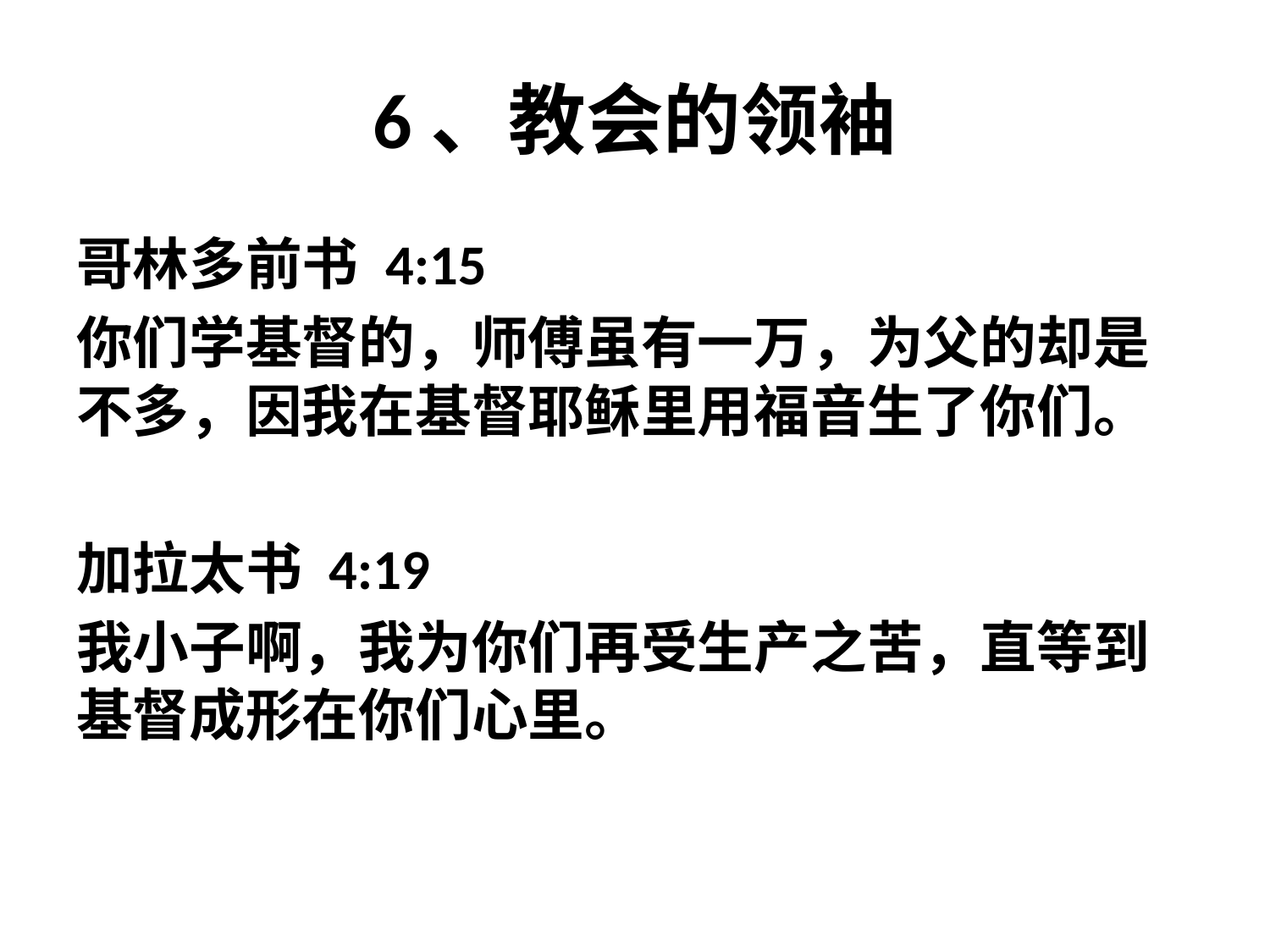

# 6、教会的领袖
哥林多前书 4:15
你们学基督的，师傅虽有一万，为父的却是不多，因我在基督耶稣里用福音生了你们。

加拉太书 4:19
我小子啊，我为你们再受生产之苦，直等到基督成形在你们心里。